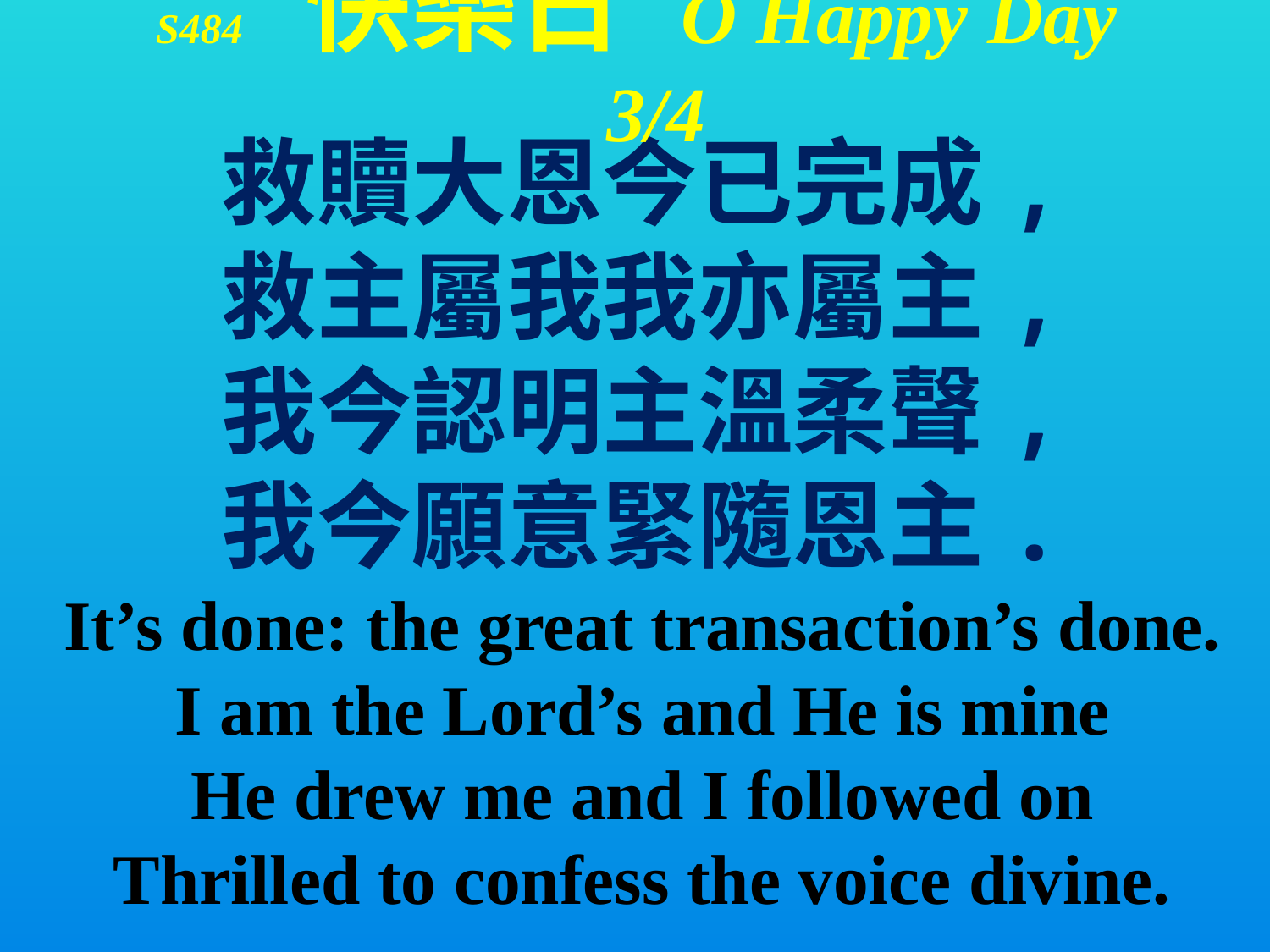

# S484     快樂日     O Happy Day   3/4
救贖大恩今已完成,
救主屬我我亦屬主,
我今認明主溫柔聲,
我今願意緊隨恩主.
It’s done: the great transaction’s done.
I am the Lord’s and He is mine
He drew me and I followed on
Thrilled to confess the voice divine.